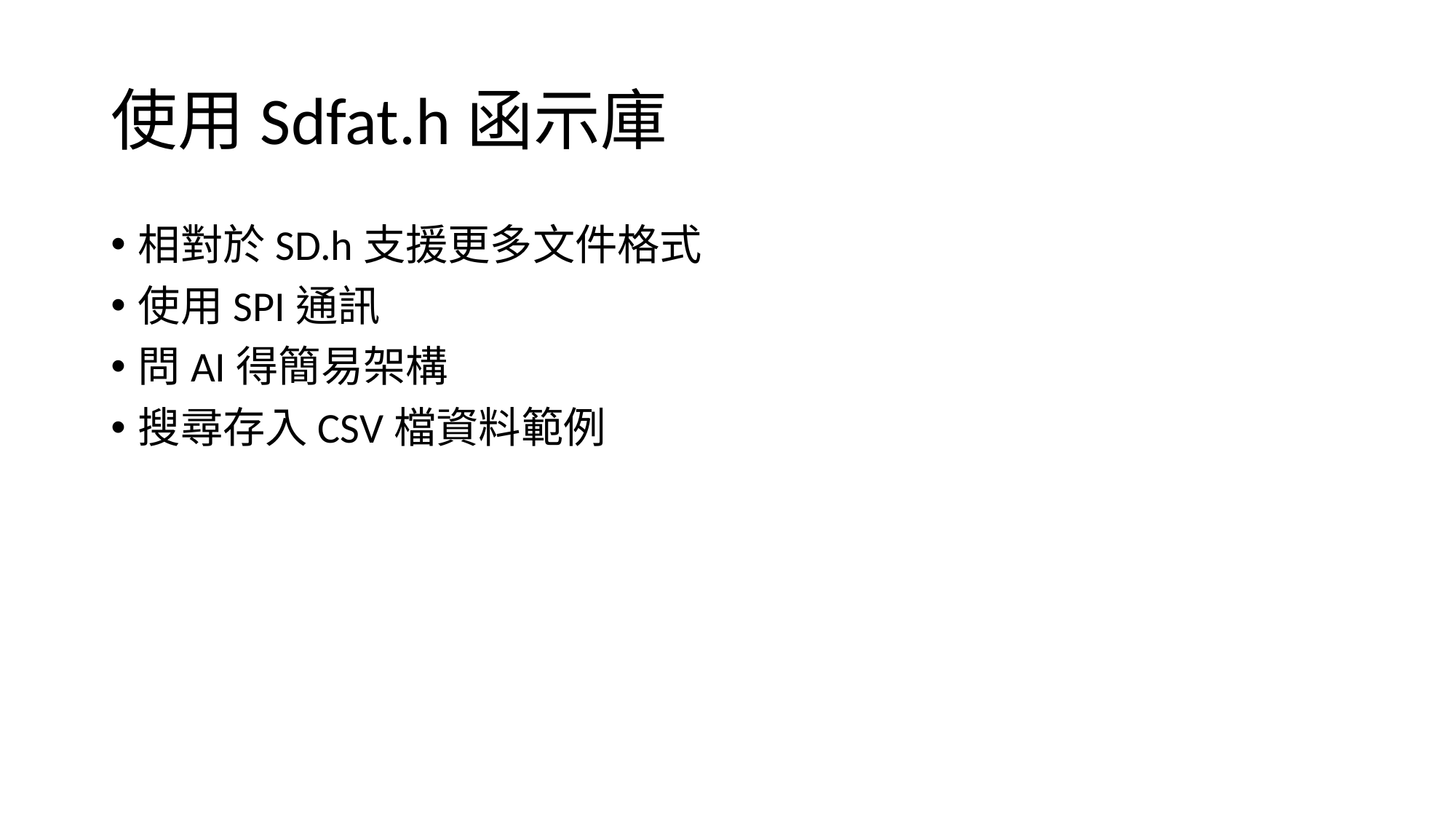

# 使用Sdfat.h函示庫
相對於SD.h支援更多文件格式
使用SPI通訊
問AI得簡易架構
搜尋存入CSV檔資料範例